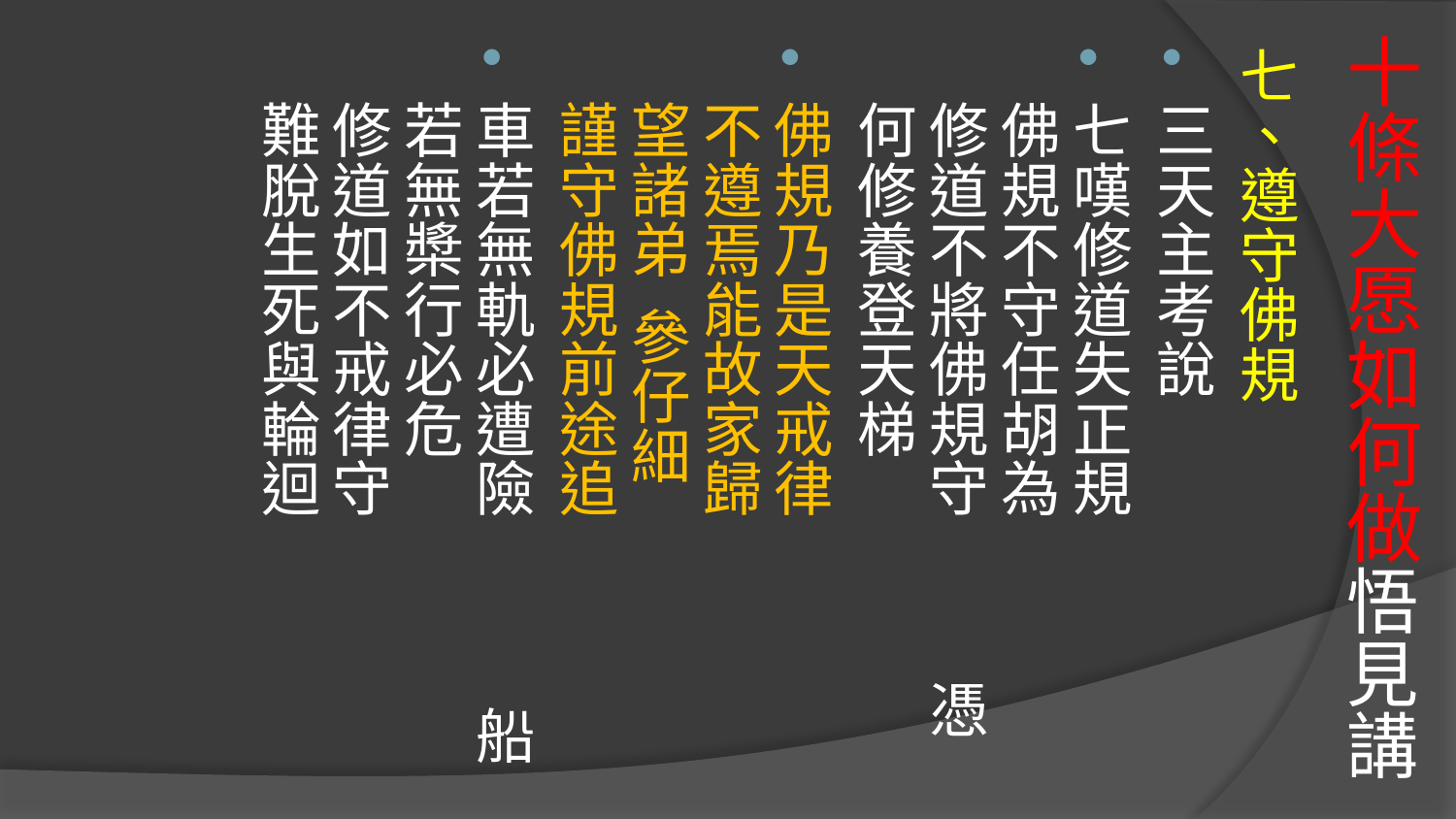

# 十條大愿如何做悟見講
七、遵守佛規
三天主考說
七嘆修道失正規                   佛規不守任胡為 
修道不將佛規守            憑何修養登天梯
佛規乃是天戒律                不遵焉能故家歸 
望諸弟  參仔細                   謹守佛規前途追
車若無軌必遭險              船若無槳行必危 
修道如不戒律守                難脫生死與輪迴